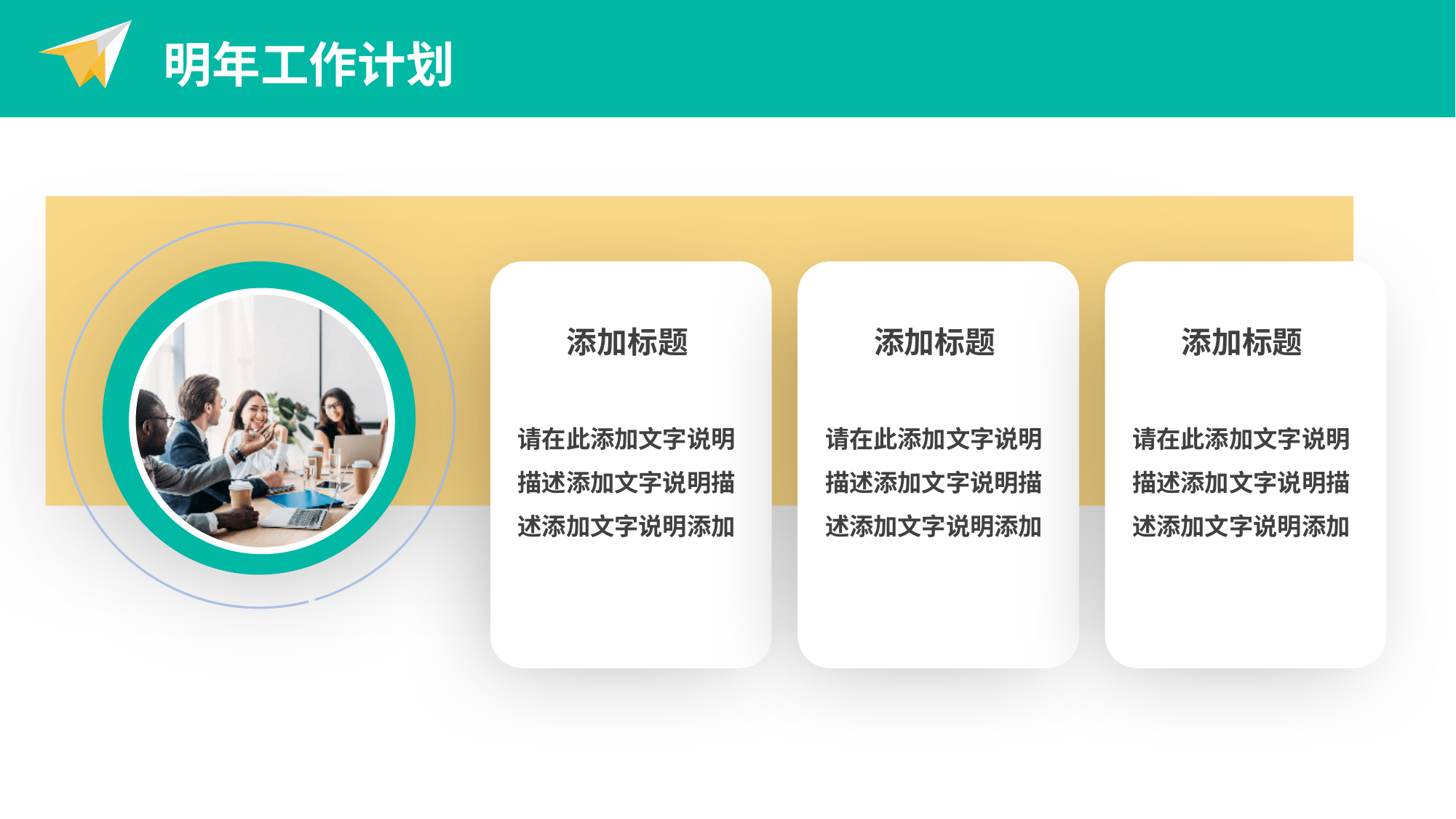

明年工作计划

添加标题
请在此添加文字说明描述添加文字说明描述添加文字说明添加

添加标题
请在此添加文字说明描述添加文字说明描述添加文字说明添加

添加标题
请在此添加文字说明描述添加文字说明描述添加文字说明添加